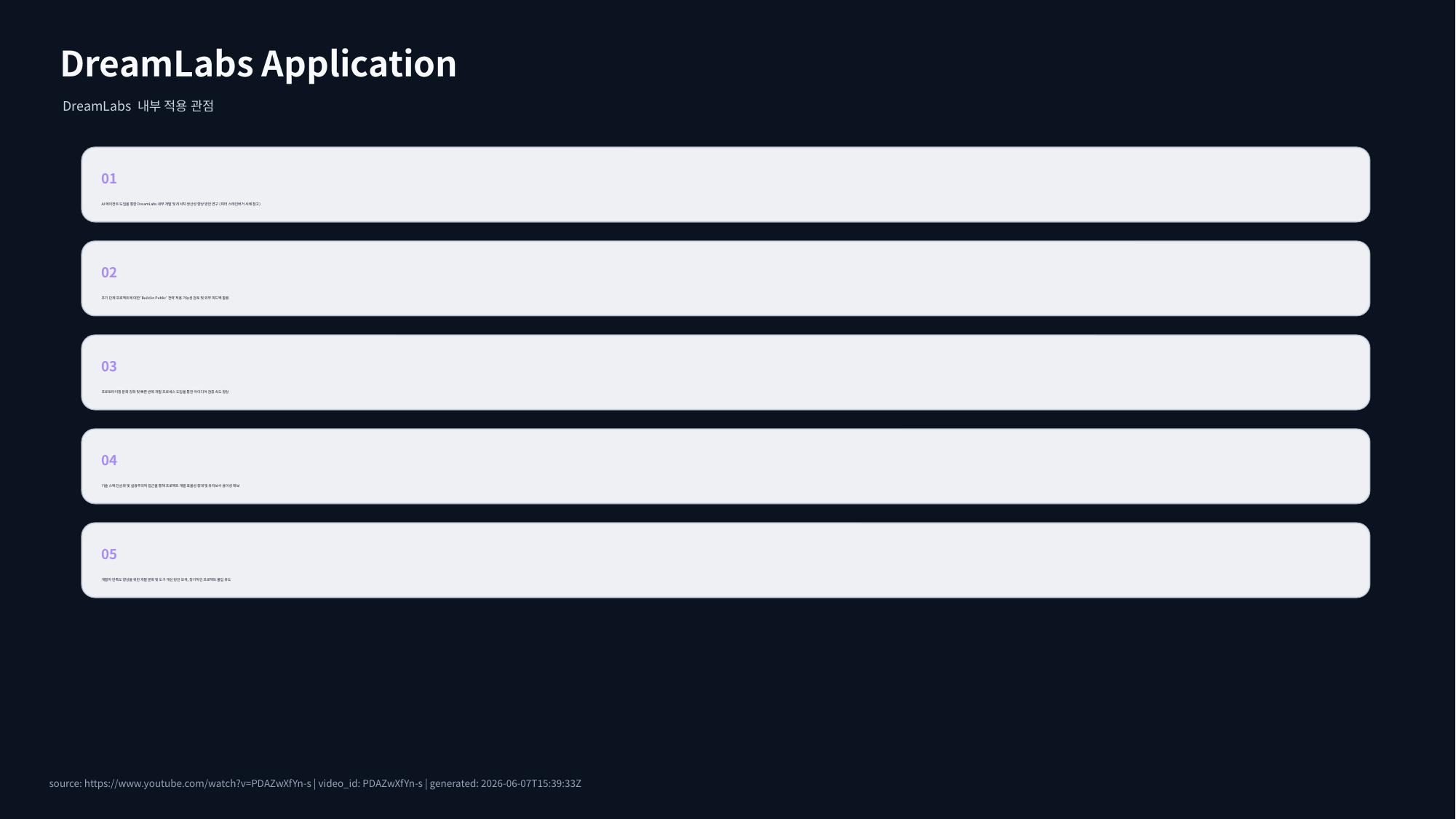

DreamLabs Application
DreamLabs 내부 적용 관점

01
AI 에이전트 도입을 통한 DreamLabs 내부 개발 및 리서치 생산성 향상 방안 연구 (피터 스테인버거 사례 참고)

02
초기 단계 프로젝트에 대한 'Build in Public' 전략 적용 가능성 검토 및 외부 피드백 활용

03
프로토타이핑 문화 강화 및 빠른 반복 개발 프로세스 도입을 통한 아이디어 검증 속도 향상

04
기술 스택 단순화 및 실용주의적 접근을 통해 프로젝트 개발 효율성 증대 및 유지보수 용이성 확보

05
개발자 만족도 향상을 위한 개발 문화 및 도구 개선 방안 모색, 장기적인 프로젝트 몰입 유도
source: https://www.youtube.com/watch?v=PDAZwXfYn-s | video_id: PDAZwXfYn-s | generated: 2026-06-07T15:39:33Z